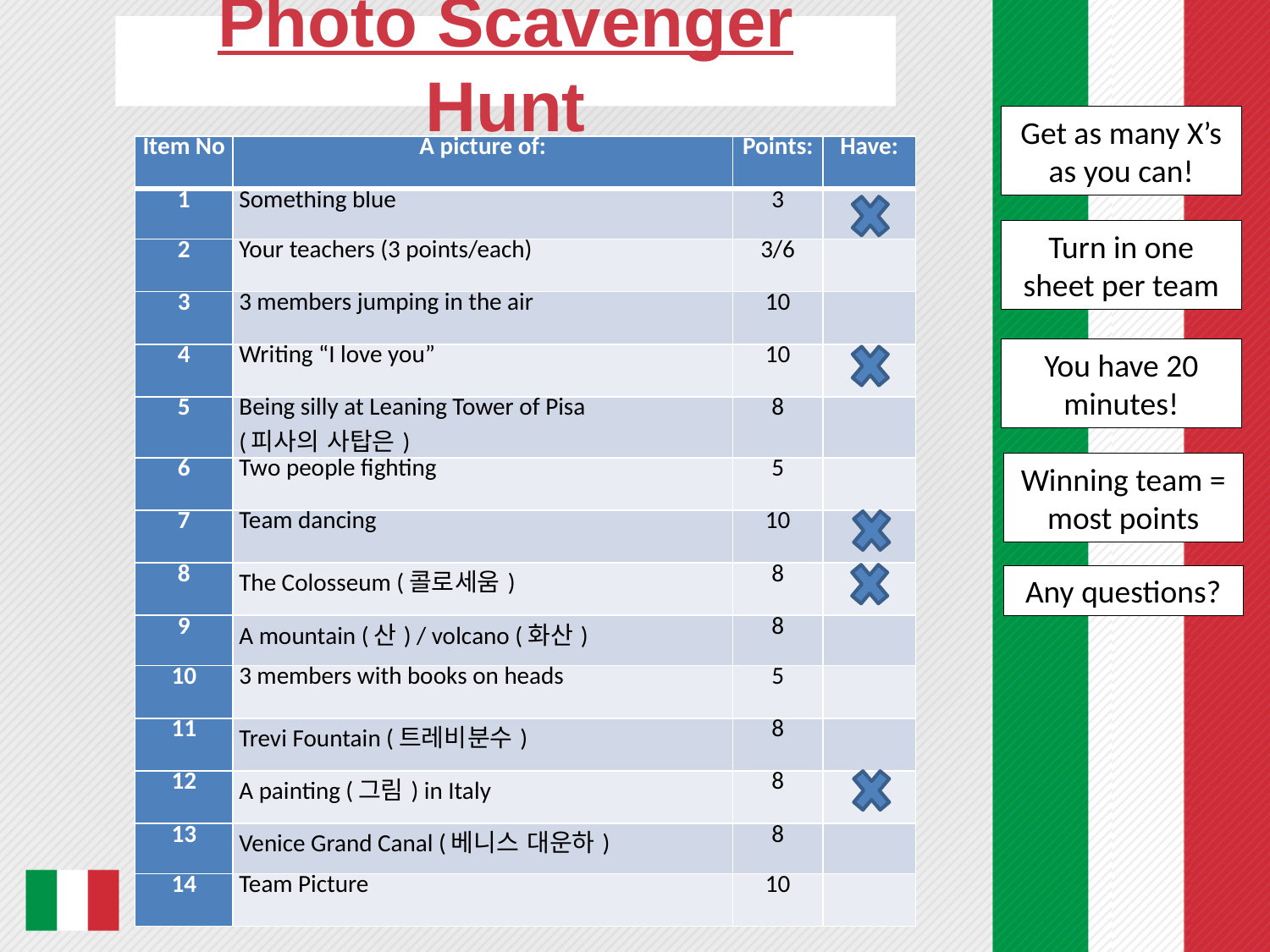

# Photo Scavenger Hunt
Get as many X’s as you can!
| Item No | A picture of: | Points: | Have: |
| --- | --- | --- | --- |
| 1 | Something blue | 3 |  |
| 2 | Your teachers (3 points/each) | 3/6 |  |
| 3 | 3 members jumping in the air | 10 |  |
| 4 | Writing “I love you” | 10 |  |
| 5 | Being silly at Leaning Tower of Pisa (피사의 사탑은) | 8 |  |
| 6 | Two people fighting | 5 |  |
| 7 | Team dancing | 10 |  |
| 8 | The Colosseum (콜로세움) | 8 |  |
| 9 | A mountain (산) / volcano (화산) | 8 |  |
| 10 | 3 members with books on heads | 5 |  |
| 11 | Trevi Fountain (트레비분수) | 8 |  |
| 12 | A painting (그림) in Italy | 8 |  |
| 13 | Venice Grand Canal (베니스 대운하) | 8 |  |
| 14 | Team Picture | 10 |  |

Turn in one sheet per team

You have 20 minutes!
Winning team = most points

Any questions?